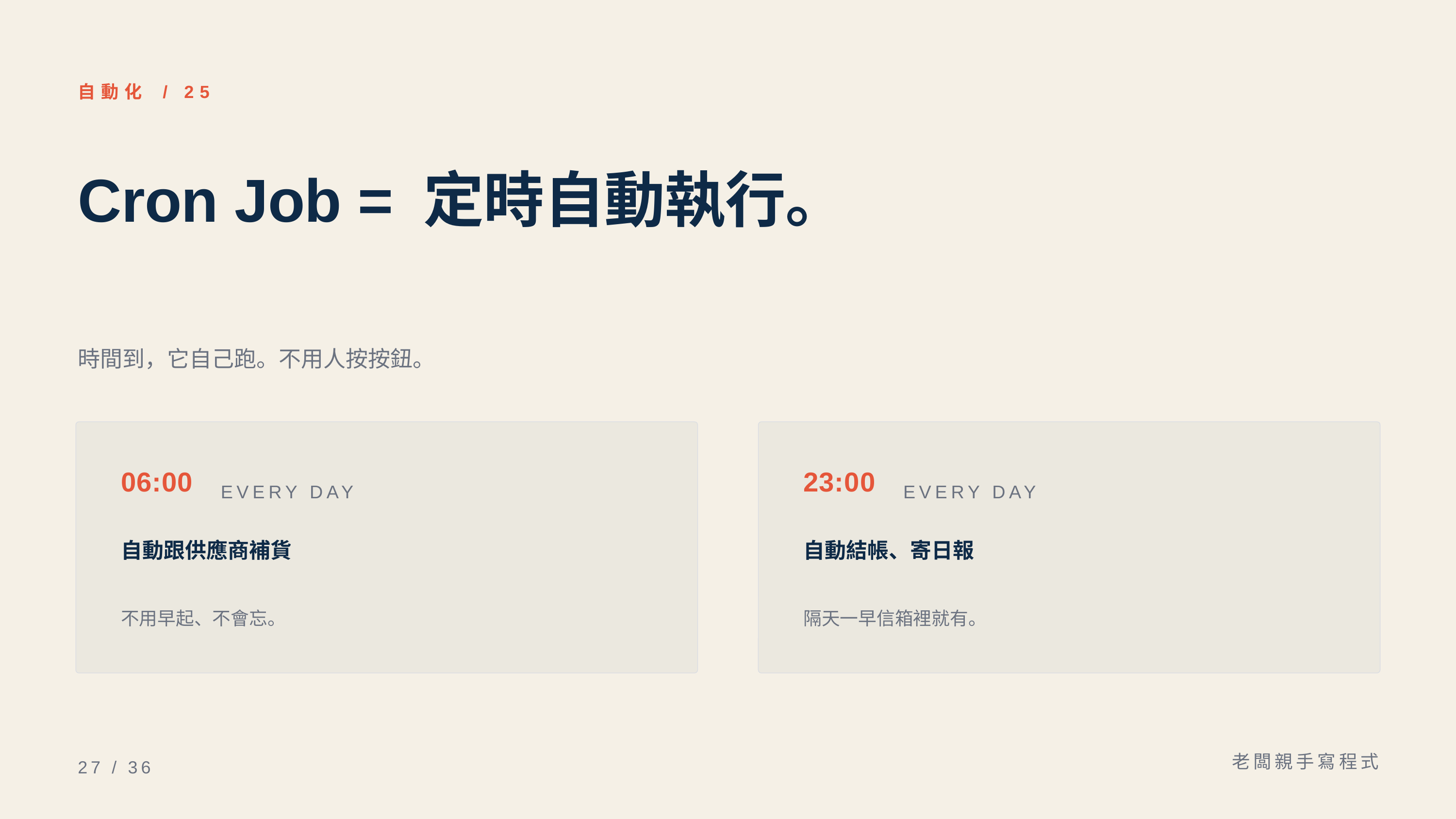

自動化 / 25
Cron Job = 定時自動執行。
時間到，它自己跑。不用人按按鈕。

06:00
23:00
EVERY DAY
EVERY DAY
自動跟供應商補貨
自動結帳、寄日報
不用早起、不會忘。
隔天一早信箱裡就有。
老闆親手寫程式
27 / 36